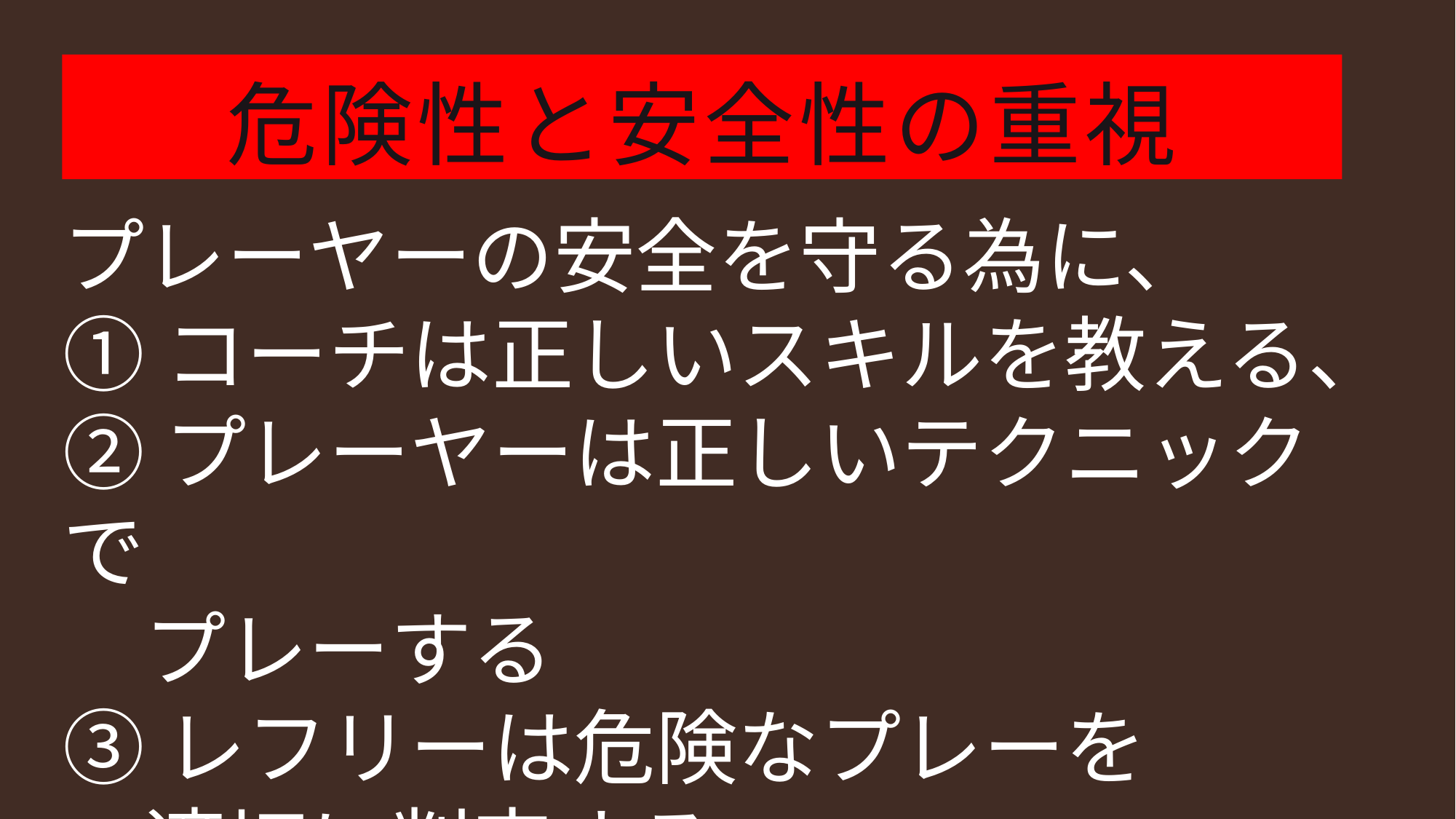

危険性と安全性の重視
プレーヤーの安全を守る為に、
①コーチは正しいスキルを教える、
②プレーヤーは正しいテクニックで
　プレーする
③レフリーは危険なプレーを
　適切に判定する